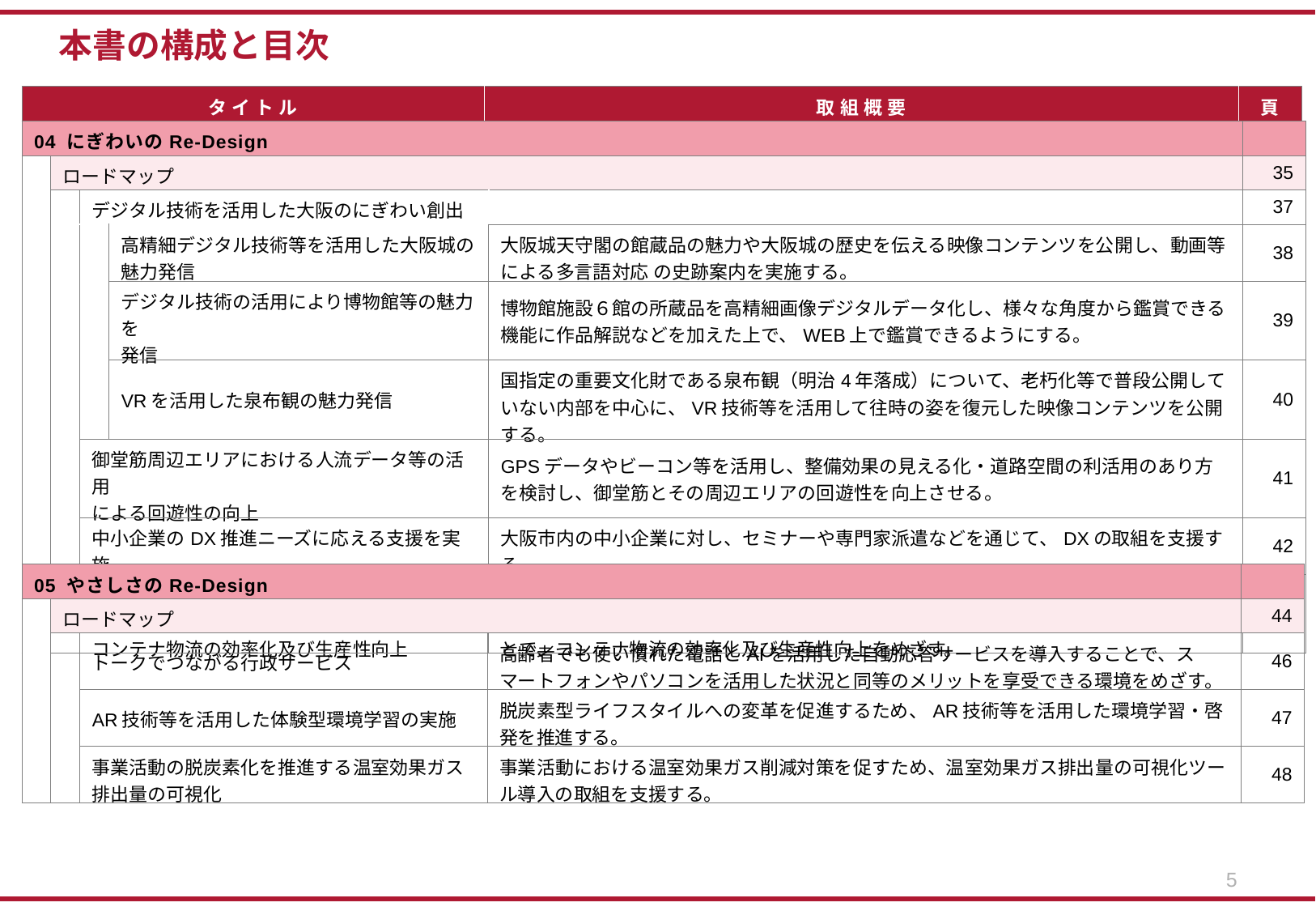

本書の構成と目次
| タイトル | 取組概要 | 頁 |
| --- | --- | --- |
| 04 にぎわいのRe-Design |  |  |  |  |  |
| --- | --- | --- | --- | --- | --- |
|  | ロードマップ |  |  |  | 35 |
|  |  | デジタル技術を活用した大阪のにぎわい創出 |  |  | 37 |
|  |  |  | 高精細デジタル技術等を活用した大阪城の 魅力発信 | 大阪城天守閣の館蔵品の魅力や大阪城の歴史を伝える映像コンテンツを公開し、動画等による多言語対応 の史跡案内を実施する。 | 38 |
|  |  |  | デジタル技術の活用により博物館等の魅力を 発信 | 博物館施設６館の所蔵品を高精細画像デジタルデータ化し、様々な角度から鑑賞できる機能に作品解説などを加えた上で、WEB上で鑑賞できるようにする。 | 39 |
|  |  |  | VRを活用した泉布観の魅力発信 | 国指定の重要文化財である泉布観（明治4年落成）について、老朽化等で普段公開していない内部を中心に、VR技術等を活用して往時の姿を復元した映像コンテンツを公開する。 | 40 |
|  |  | 御堂筋周辺エリアにおける人流データ等の活用 による回遊性の向上 |  | GPSデータやビーコン等を活用し、整備効果の見える化・道路空間の利活用のあり方を検討し、御堂筋とその周辺エリアの回遊性を向上させる。 | 41 |
|  |  | 中小企業のDX推進ニーズに応える支援を実施 |  | 大阪市内の中小企業に対し、セミナーや専門家派遣などを通じて、DXの取組を支援する。 | 42 |
|  |  | 新・港湾情報システム「CONPAS」の導入による コンテナ物流の効率化及び生産性向上 |  | 国土交通省が開発した新・港湾情報システム「CONPAS」を導入し、コンテナターミナルのゲート前混雑の解消や、コンテナ車両のターミナル滞在時間の短縮などを図ることで、コンテナ物流の効率化及び生産性向上をめざす。 | 43 |
| 05 やさしさのRe-Design |  |  |  |  |
| --- | --- | --- | --- | --- |
|  | ロードマップ |  |  | 44 |
|  |  | トークでつながる行政サービス | 高齢者でも使い慣れた電話とAIを活用した自動応答サービスを導入することで、スマートフォンやパソコンを活用した状況と同等のメリットを享受できる環境をめざす。 | 46 |
|  |  | AR技術等を活用した体験型環境学習の実施 | 脱炭素型ライフスタイルへの変革を促進するため、AR技術等を活用した環境学習・啓発を推進する。 | 47 |
|  |  | 事業活動の脱炭素化を推進する温室効果ガス 排出量の可視化 | 事業活動における温室効果ガス削減対策を促すため、温室効果ガス排出量の可視化ツール導入の取組を支援する。 | 48 |
5